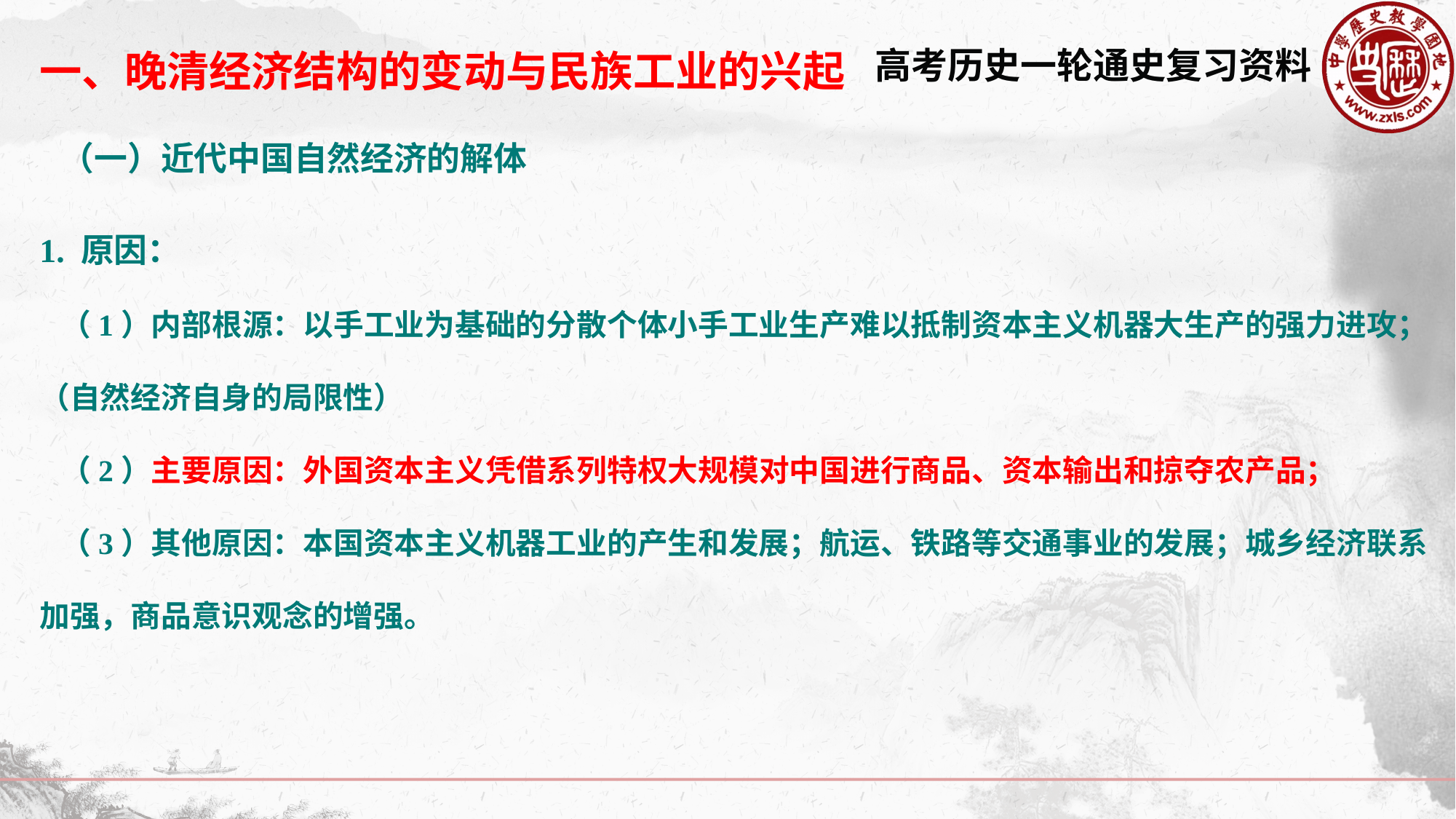

一、晚清经济结构的变动与民族工业的兴起
（一）近代中国自然经济的解体
1. 原因：
  （1）内部根源：以手工业为基础的分散个体小手工业生产难以抵制资本主义机器大生产的强力进攻；（自然经济自身的局限性）
  （2）主要原因：外国资本主义凭借系列特权大规模对中国进行商品、资本输出和掠夺农产品；
  （3）其他原因：本国资本主义机器工业的产生和发展；航运、铁路等交通事业的发展；城乡经济联系加强，商品意识观念的增强。